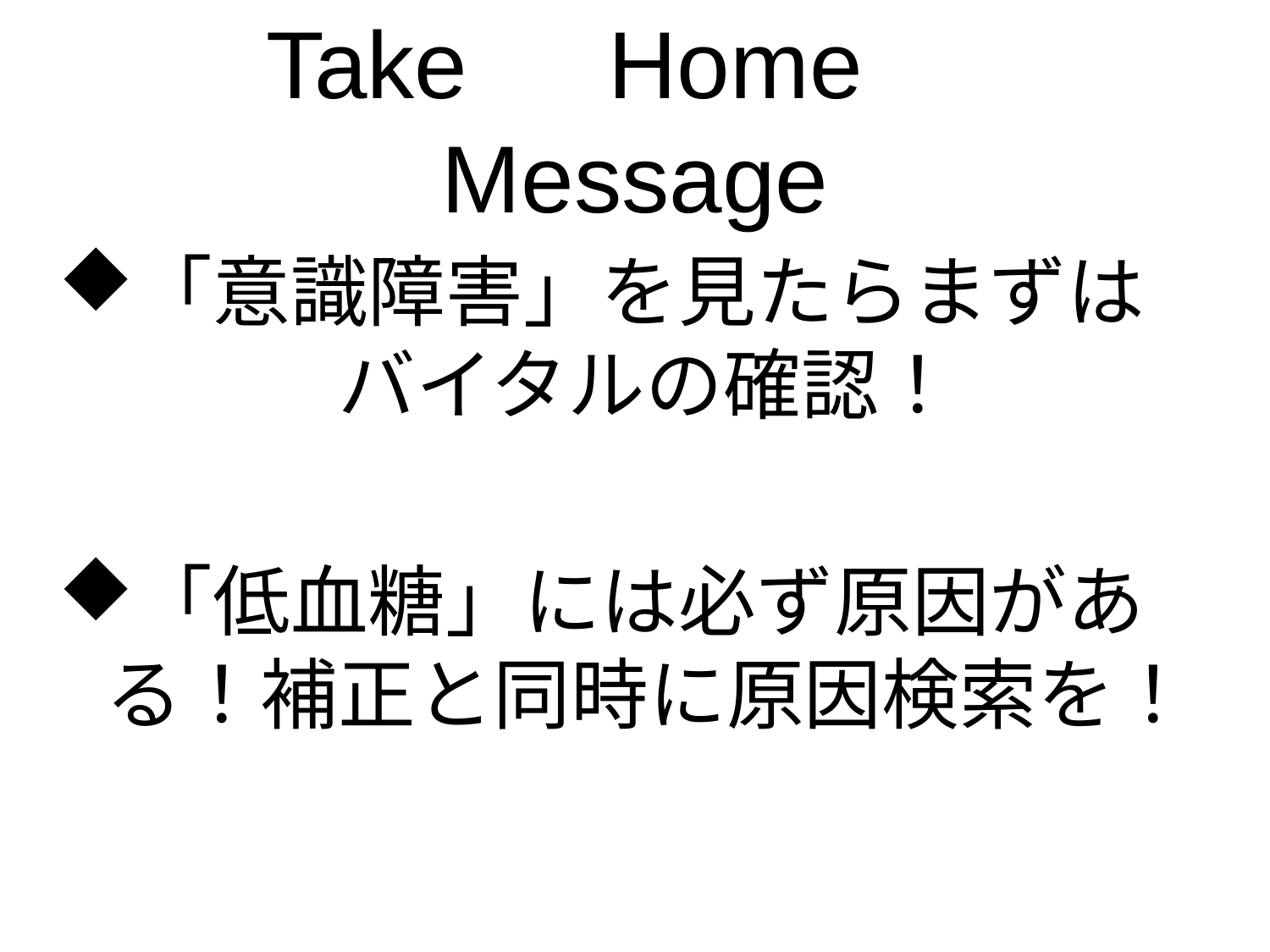

# Take　Home　Message
「意識障害」を見たらまずは　　　バイタルの確認！

「低血糖」には必ず原因がある！補正と同時に原因検索を！